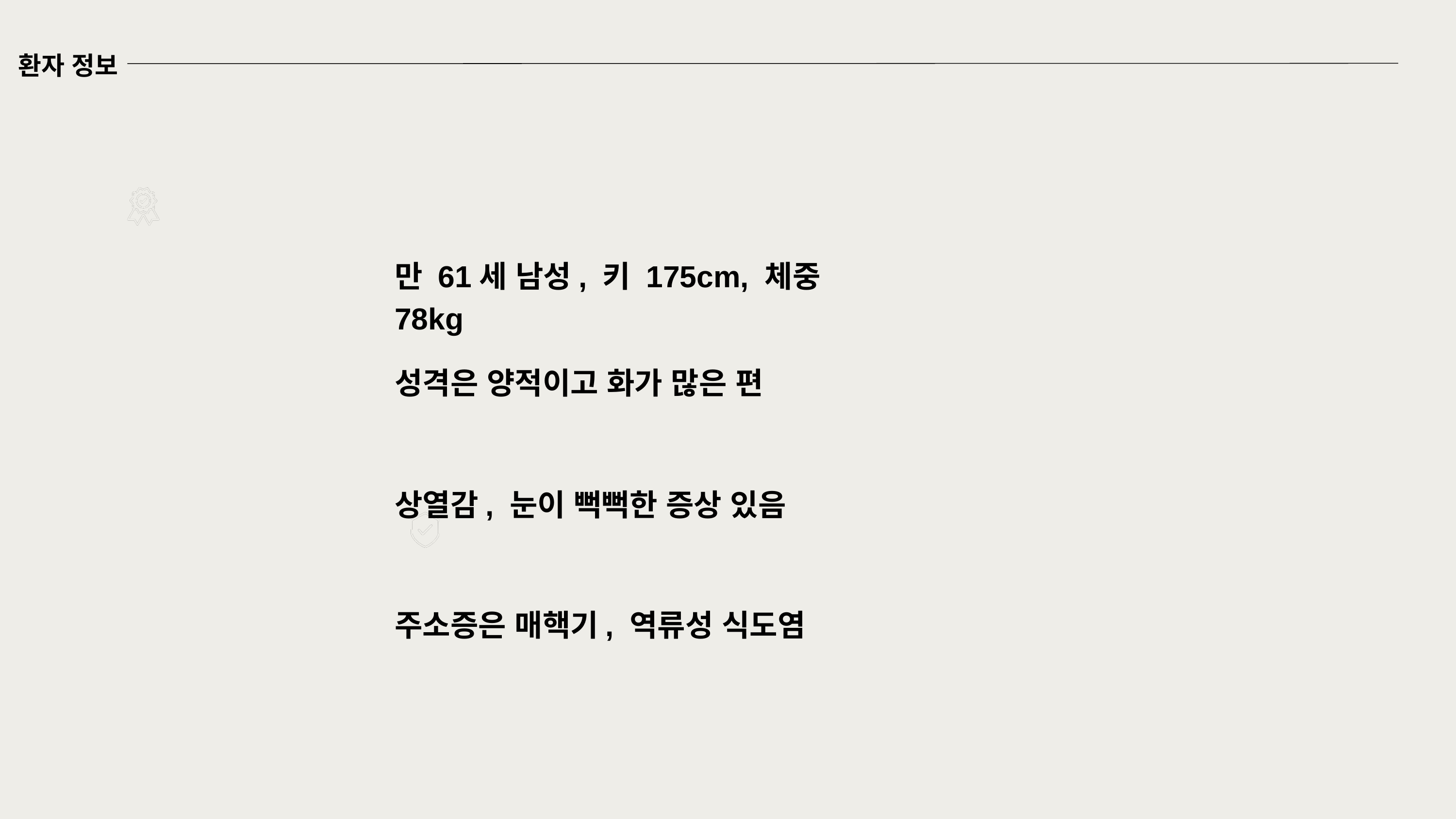

환자 정보

만 61세 남성, 키 175cm, 체중 78kg
성격은 양적이고 화가 많은 편
상열감, 눈이 뻑뻑한 증상 있음

주소증은 매핵기, 역류성 식도염